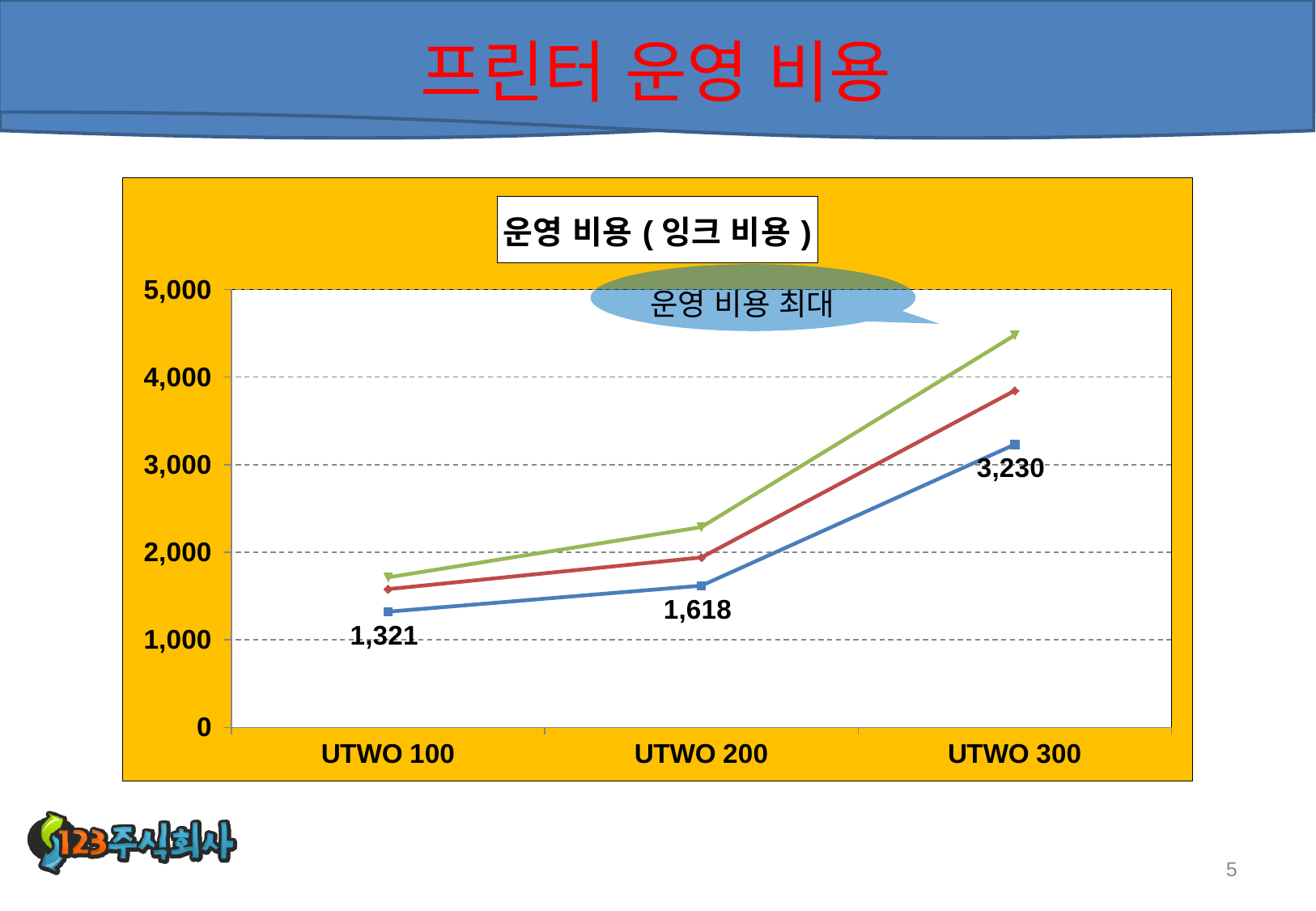

# 프린터 운영 비용

### Chart: 운영 비용(잉크 비용)

| Category | 고품질 | 최고 품질 | 고급 사진 |
|---|---|---|---|
| UTWO 100 | 1321.0 | 1579.0 | 1713.0 |
| UTWO 200 | 1618.0 | 1940.0 | 2287.0 |
| UTWO 300 | 3230.0 | 3845.0 | 4478.0 |
5